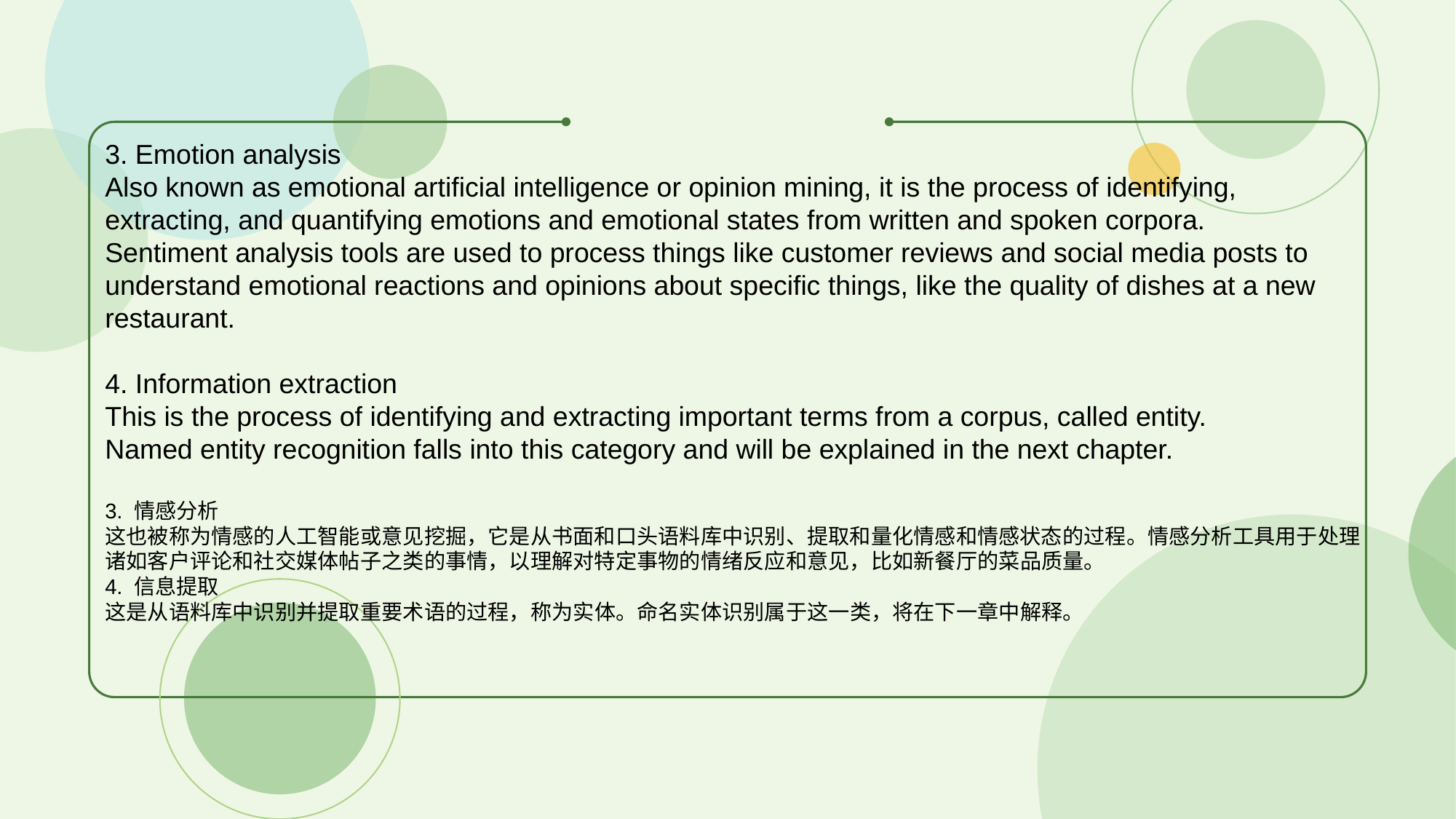

3. Emotion analysis
Also known as emotional artificial intelligence or opinion mining, it is the process of identifying, extracting, and quantifying emotions and emotional states from written and spoken corpora.
Sentiment analysis tools are used to process things like customer reviews and social media posts to understand emotional reactions and opinions about specific things, like the quality of dishes at a new restaurant.

4. Information extraction
This is the process of identifying and extracting important terms from a corpus, called entity.
Named entity recognition falls into this category and will be explained in the next chapter.

3. 情感分析
这也被称为情感的人工智能或意见挖掘，它是从书面和口头语料库中识别、提取和量化情感和情感状态的过程。情感分析工具用于处理诸如客户评论和社交媒体帖子之类的事情，以理解对特定事物的情绪反应和意见，比如新餐厅的菜品质量。
4. 信息提取
这是从语料库中识别并提取重要术语的过程，称为实体。命名实体识别属于这一类，将在下一章中解释。